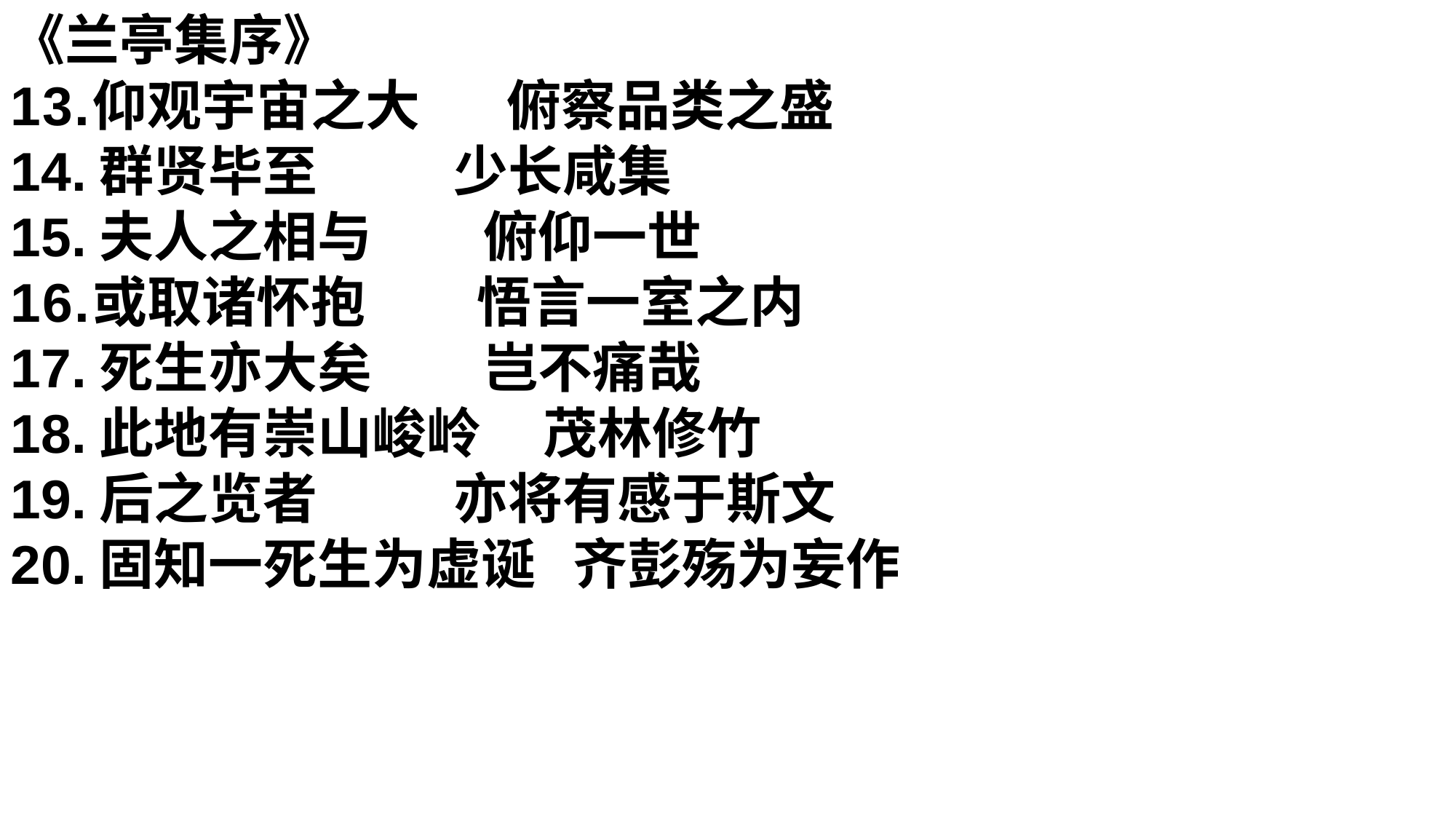

《兰亭集序》
仰观宇宙之大       俯察品类之盛
14.群贤毕至           少长咸集
15.夫人之相与         俯仰一世
或取诸怀抱         悟言一室之内
17.死生亦大矣         岂不痛哉
18.此地有崇山峻岭     茂林修竹
19.后之览者           亦将有感于斯文
20.固知一死生为虚诞   齐彭殇为妄作